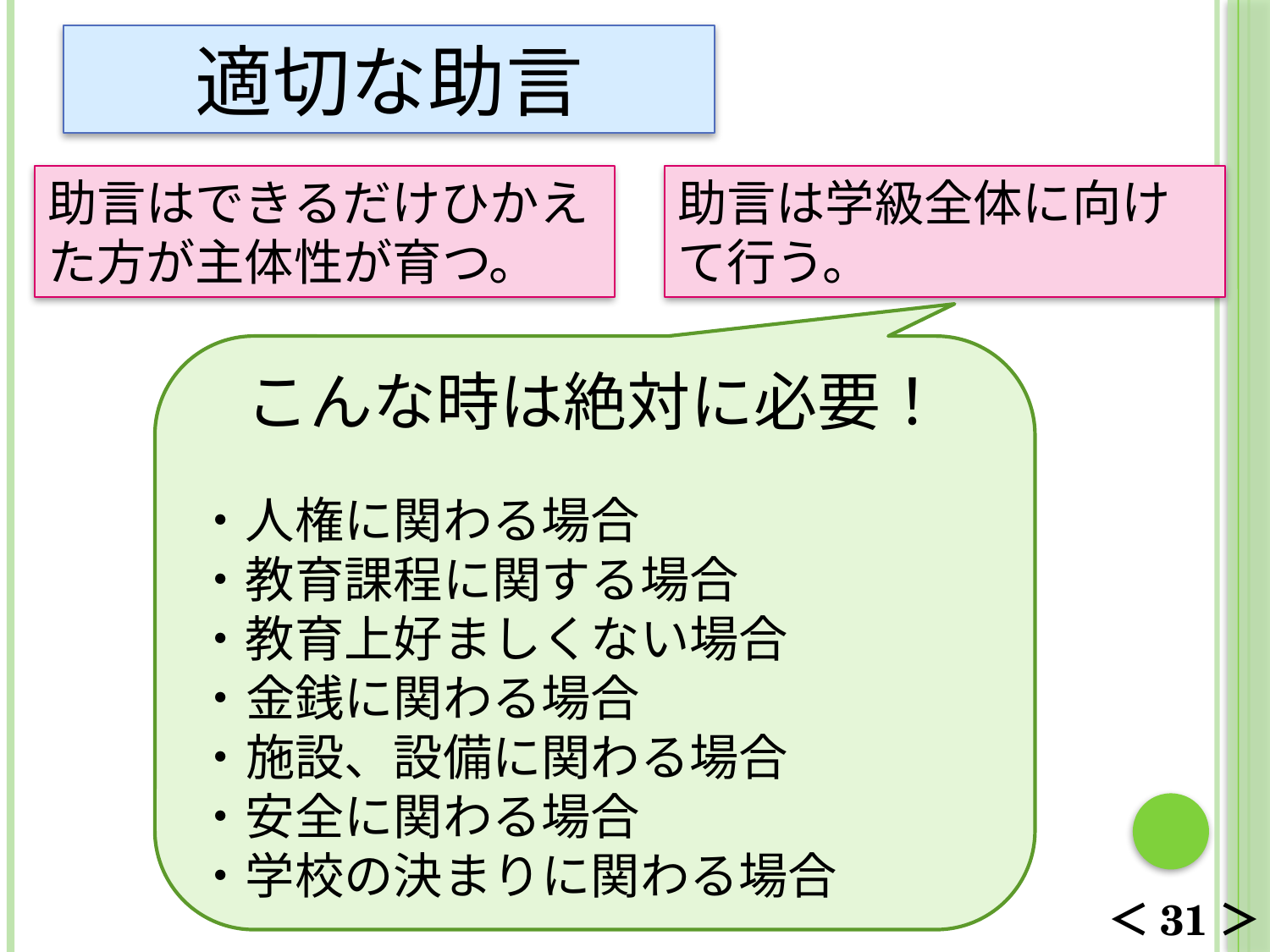

適切な助言
助言はできるだけひかえた方が主体性が育つ。
助言は学級全体に向けて行う。
こんな時は絶対に必要！

・人権に関わる場合
・教育課程に関する場合
・教育上好ましくない場合
・金銭に関わる場合
・施設、設備に関わる場合
・安全に関わる場合
・学校の決まりに関わる場合
＜31＞